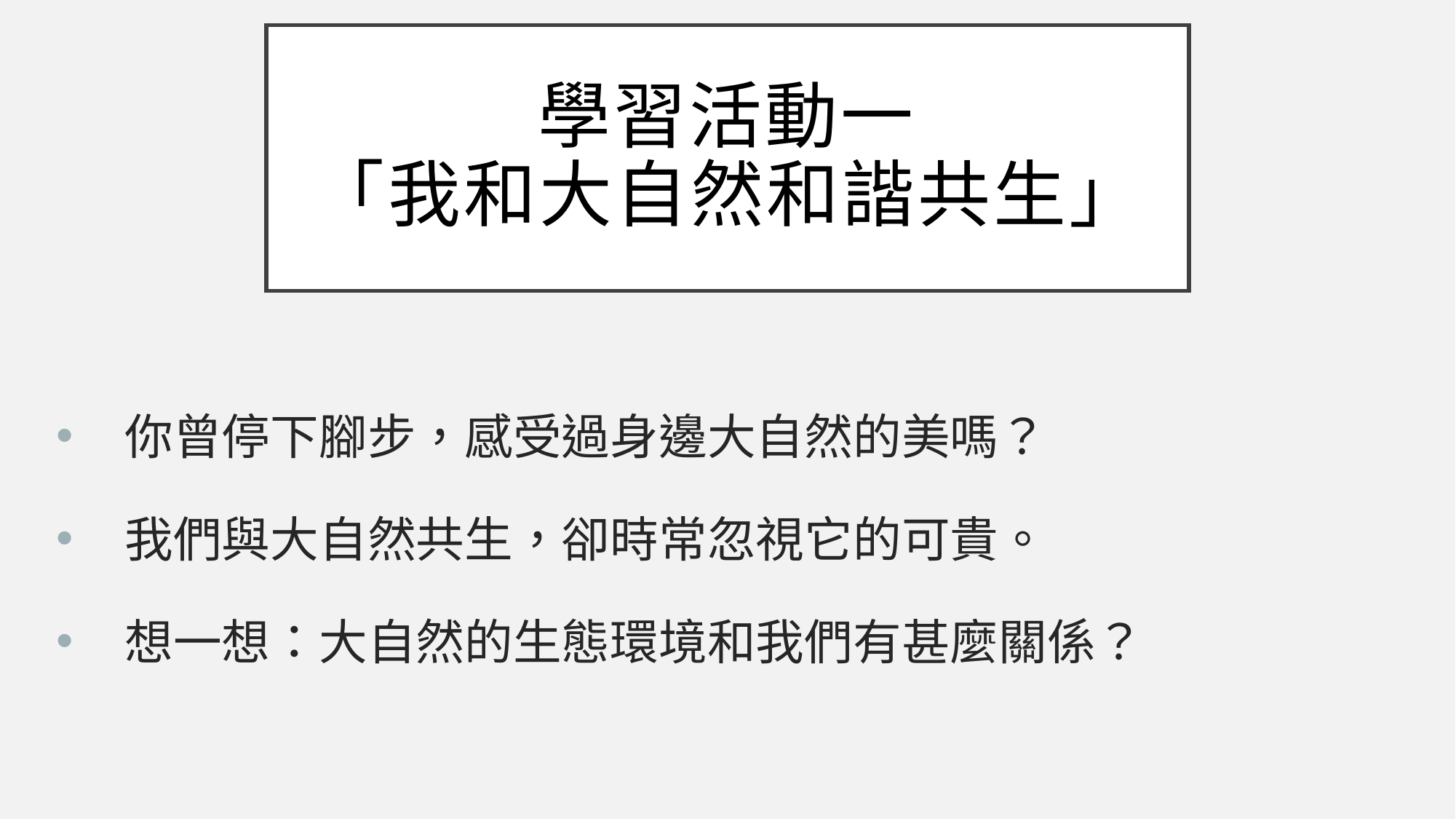

# 學習活動一 「我和大自然和諧共生」
你曾停下腳步，感受過身邊大自然的美嗎？
我們與大自然共生，卻時常忽視它的可貴。
想一想：大自然的生態環境和我們有甚麼關係？